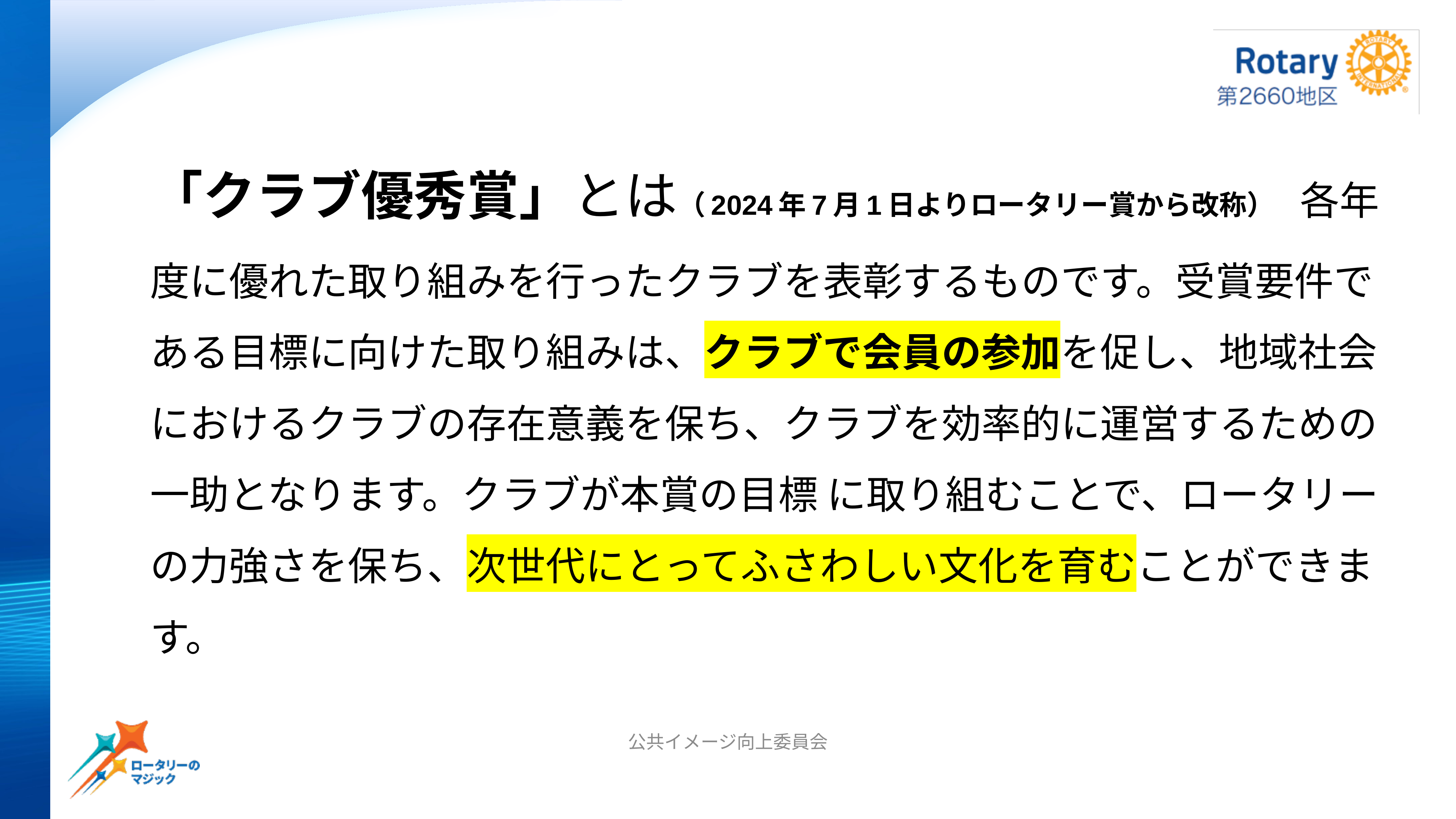

「クラブ優秀賞」とは（2024年7月1日よりロータリー賞から改称）  各年度に優れた取り組みを行ったクラブを表彰するものです。受賞要件である目標に向けた取り組みは、クラブで会員の参加を促し、地域社会におけるクラブの存在意義を保ち、クラブを効率的に運営するための一助となります。クラブが本賞の目標 に取り組むことで、ロータリーの力強さを保ち、次世代にとってふさわしい文化を育むことができます。